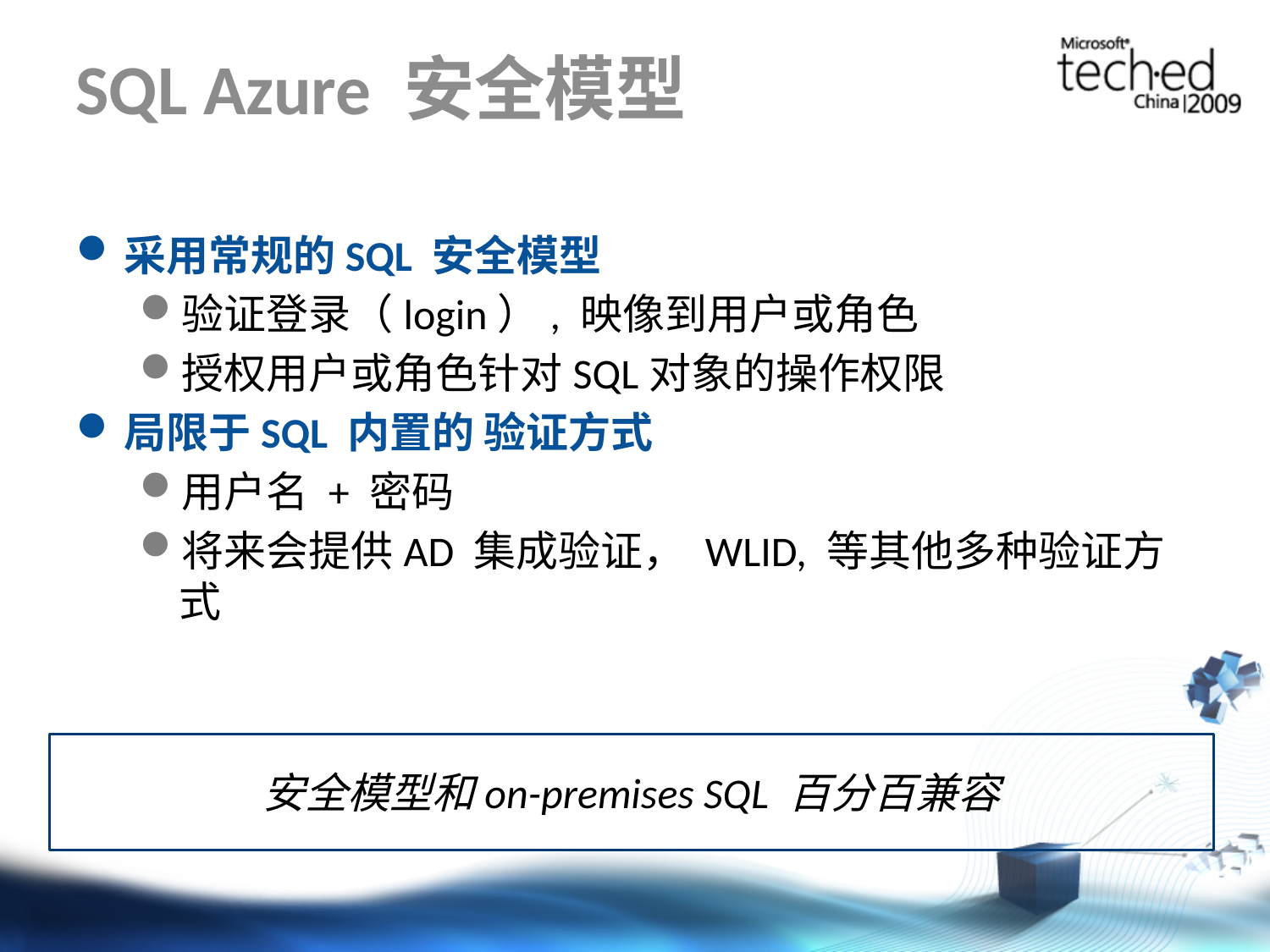

# SQL Azure 安全模型
采用常规的SQL 安全模型
验证登录（login）, 映像到用户或角色
授权用户或角色针对SQL对象的操作权限
局限于SQL 内置的 验证方式
用户名 + 密码
将来会提供AD 集成验证， WLID, 等其他多种验证方式

安全模型和on-premises SQL 百分百兼容